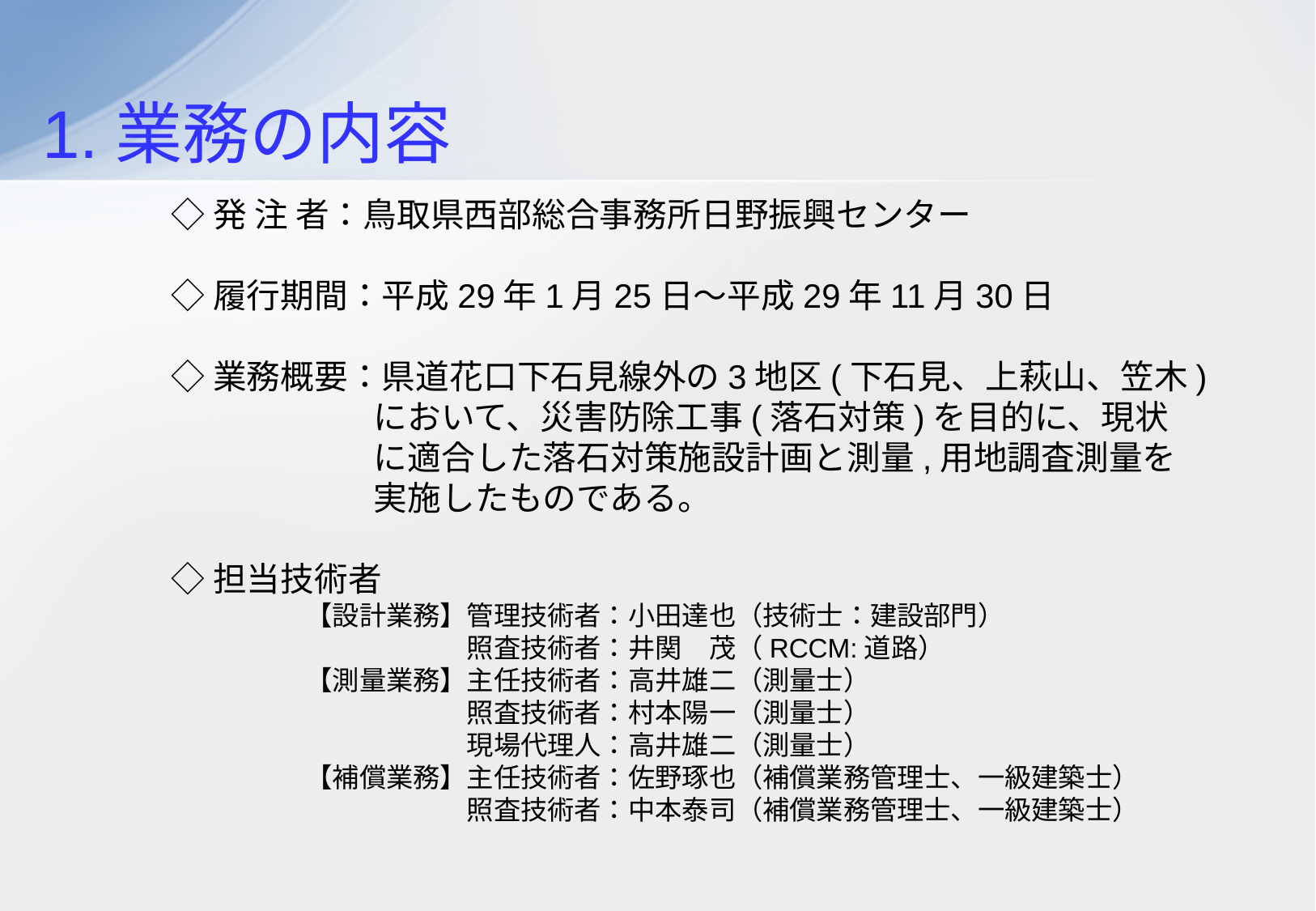

1.業務の内容
◇発 注 者：鳥取県西部総合事務所日野振興センター
◇履⾏期間：平成29年1⽉25⽇〜平成29年11⽉30⽇
◇業務概要：県道花口下石見線外の3地区(下石見、上萩山、笠木)
　　　　　　において、災害防除工事(落石対策)を目的に、現状
　　　　　　に適合した落石対策施設計画と測量,用地調査測量を
　　　　　　実施したものである。

◇担当技術者
　　　　　【設計業務】管理技術者：小田達也（技術士：建設部門）
　　　　　　　　　　　照査技術者：井関　茂（RCCM:道路）
　　　　　【測量業務】主任技術者：高井雄二（測量士）
　　　　　　　　　　　照査技術者：村本陽一（測量士）
　　　　　　　　　　　現場代理人：高井雄二（測量士）
　　　　　【補償業務】主任技術者：佐野琢也（補償業務管理士、一級建築士）
　　　　　　　　　　　照査技術者：中本泰司（補償業務管理士、一級建築士）